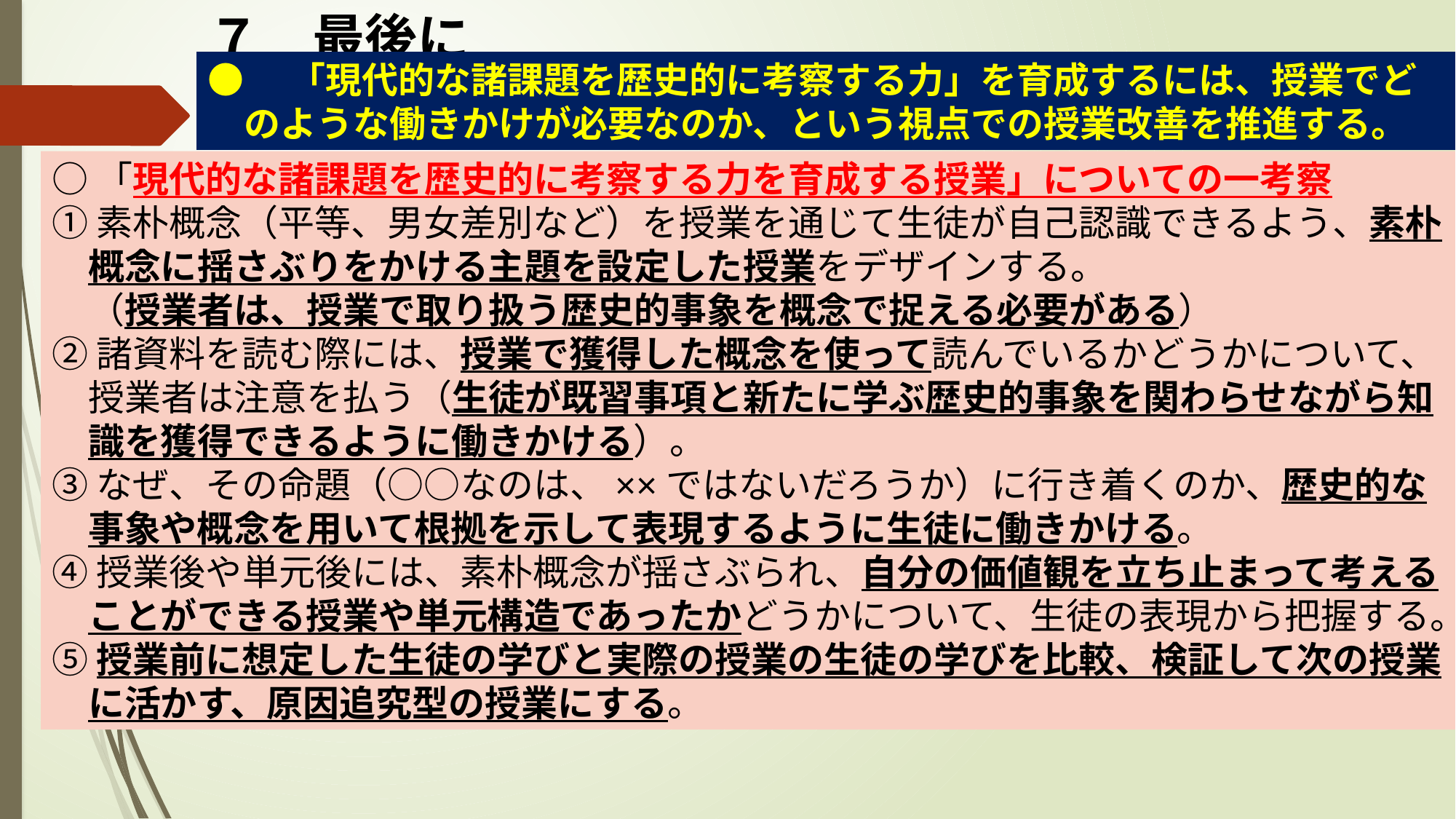

# ７　最後に
●　「現代的な諸課題を歴史的に考察する力」を育成するには、授業でど
　のような働きかけが必要なのか、という視点での授業改善を推進する。
○「現代的な諸課題を歴史的に考察する力を育成する授業」についての一考察
①素朴概念（平等、男女差別など）を授業を通じて生徒が自己認識できるよう、素朴
　概念に揺さぶりをかける主題を設定した授業をデザインする。
　（授業者は、授業で取り扱う歴史的事象を概念で捉える必要がある）
②諸資料を読む際には、授業で獲得した概念を使って読んでいるかどうかについて、
　授業者は注意を払う（生徒が既習事項と新たに学ぶ歴史的事象を関わらせながら知
　識を獲得できるように働きかける）。
③なぜ、その命題（○○なのは、××ではないだろうか）に行き着くのか、歴史的な
　事象や概念を用いて根拠を示して表現するように生徒に働きかける。
④授業後や単元後には、素朴概念が揺さぶられ、自分の価値観を立ち止まって考える
　ことができる授業や単元構造であったかどうかについて、生徒の表現から把握する。
⑤授業前に想定した生徒の学びと実際の授業の生徒の学びを比較、検証して次の授業
　に活かす、原因追究型の授業にする。